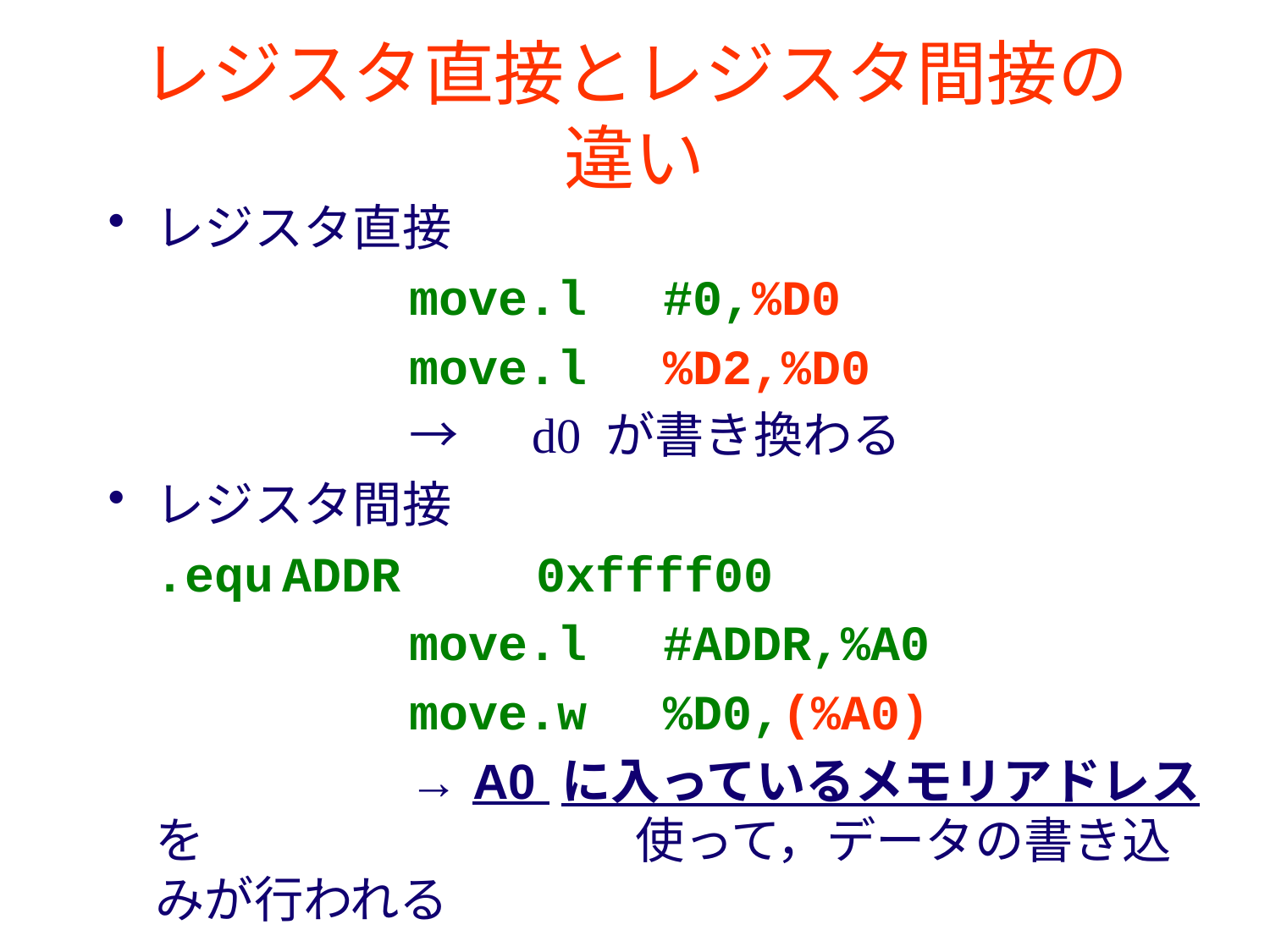

# レジスタ直接とレジスタ間接の違い
レジスタ直接
			move.l 	#0,%D0
			move.l	%D2,%D0
			→　d0 が書き換わる
レジスタ間接
	.equ	ADDR 	0xffff00
			move.l	#ADDR,%A0
			move.w	%D0,(%A0)
			→ A0 に入っているメモリアドレスを			　　使って，データの書き込みが行われる